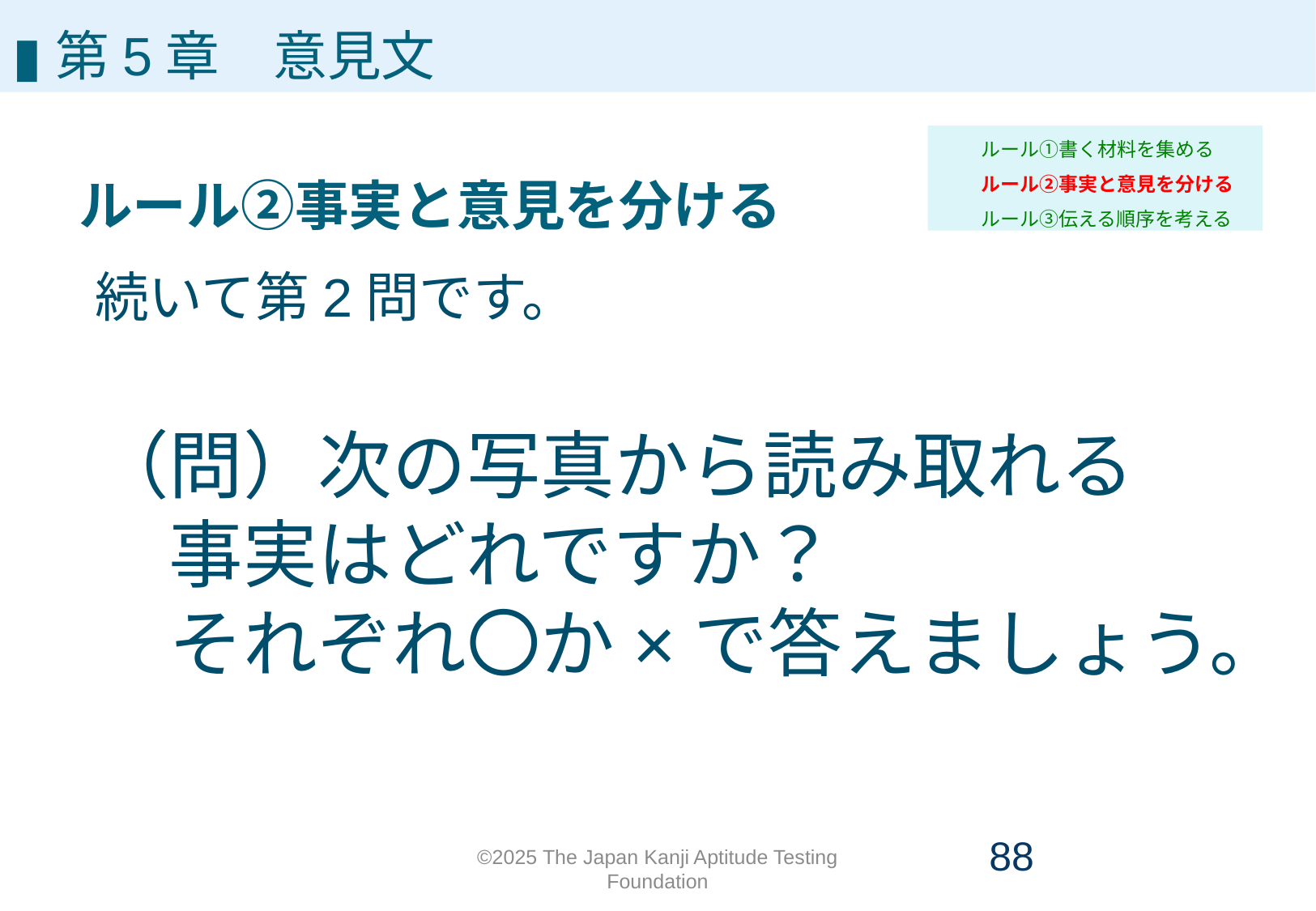

▮第5章　意見文
ルール①書く材料を集める
ルール②事実と意見を分ける
ルール③伝える順序を考える
ルール②事実と意見を分ける

続いて第2問です。

（問）次の写真から読み取れる
　事実はどれですか？
　それぞれ〇か×で答えましょう。

©2025 The Japan Kanji Aptitude Testing Foundation
88